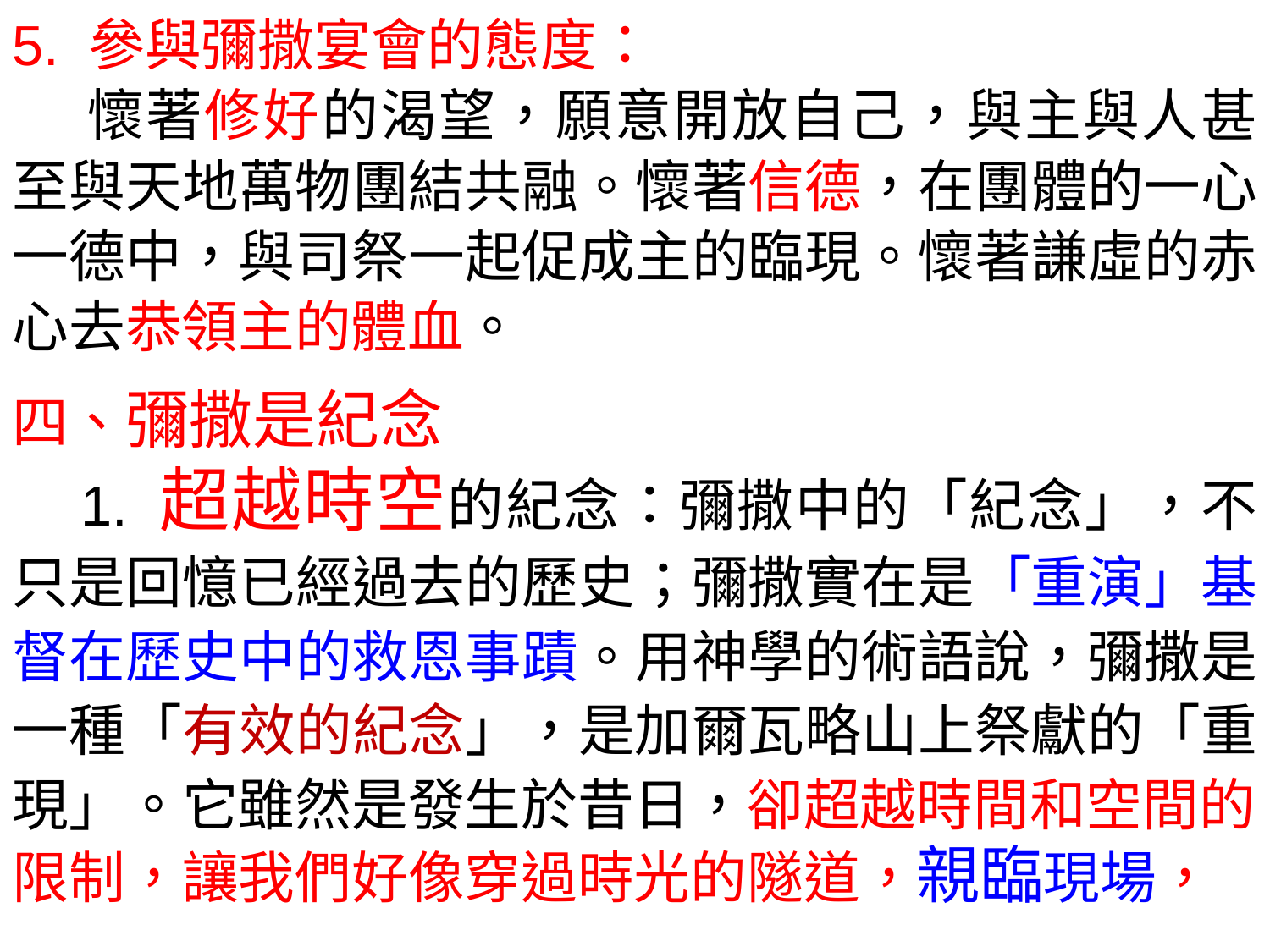

5. 參與彌撒宴會的態度：
    懷著修好的渴望，願意開放自己，與主與人甚至與天地萬物團結共融。懷著信德，在團體的一心一德中，與司祭一起促成主的臨現。懷著謙虛的赤心去恭領主的體血。
四、彌撒是紀念
    1. 超越時空的紀念：彌撒中的「紀念」，不只是回憶已經過去的歷史；彌撒實在是「重演」基督在歷史中的救恩事蹟。用神學的術語說，彌撒是一種「有效的紀念」，是加爾瓦略山上祭獻的「重現」。它雖然是發生於昔日，卻超越時間和空間的
限制，讓我們好像穿過時光的隧道，親臨現場，